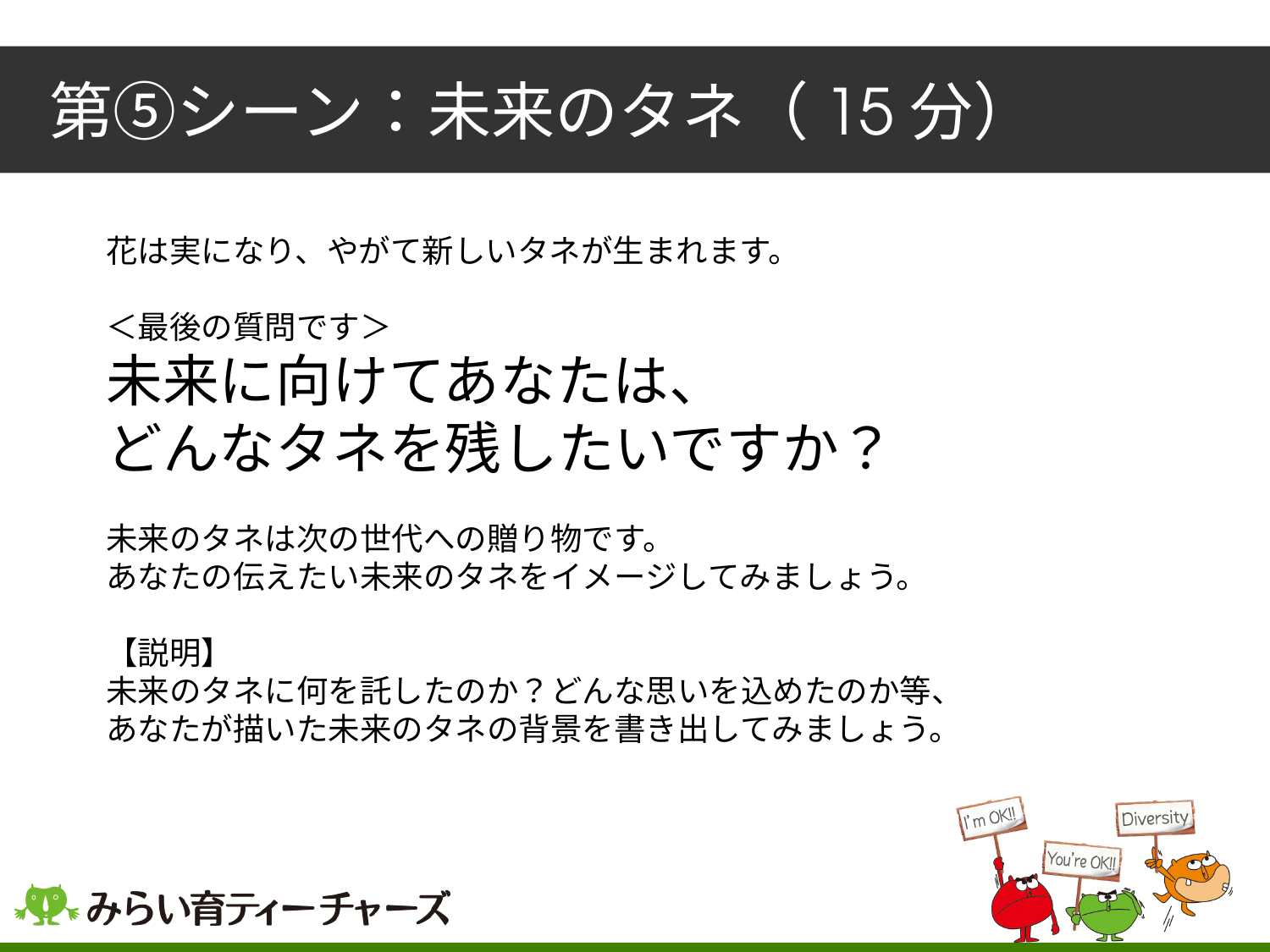

第⑤シーン：未来のタネ（15分）
花は実になり、やがて新しいタネが生まれます。

＜最後の質問です＞
未来に向けてあなたは、
どんなタネを残したいですか？

未来のタネは次の世代への贈り物です。
あなたの伝えたい未来のタネをイメージしてみましょう。

【説明】
未来のタネに何を託したのか？どんな思いを込めたのか等、
あなたが描いた未来のタネの背景を書き出してみましょう。